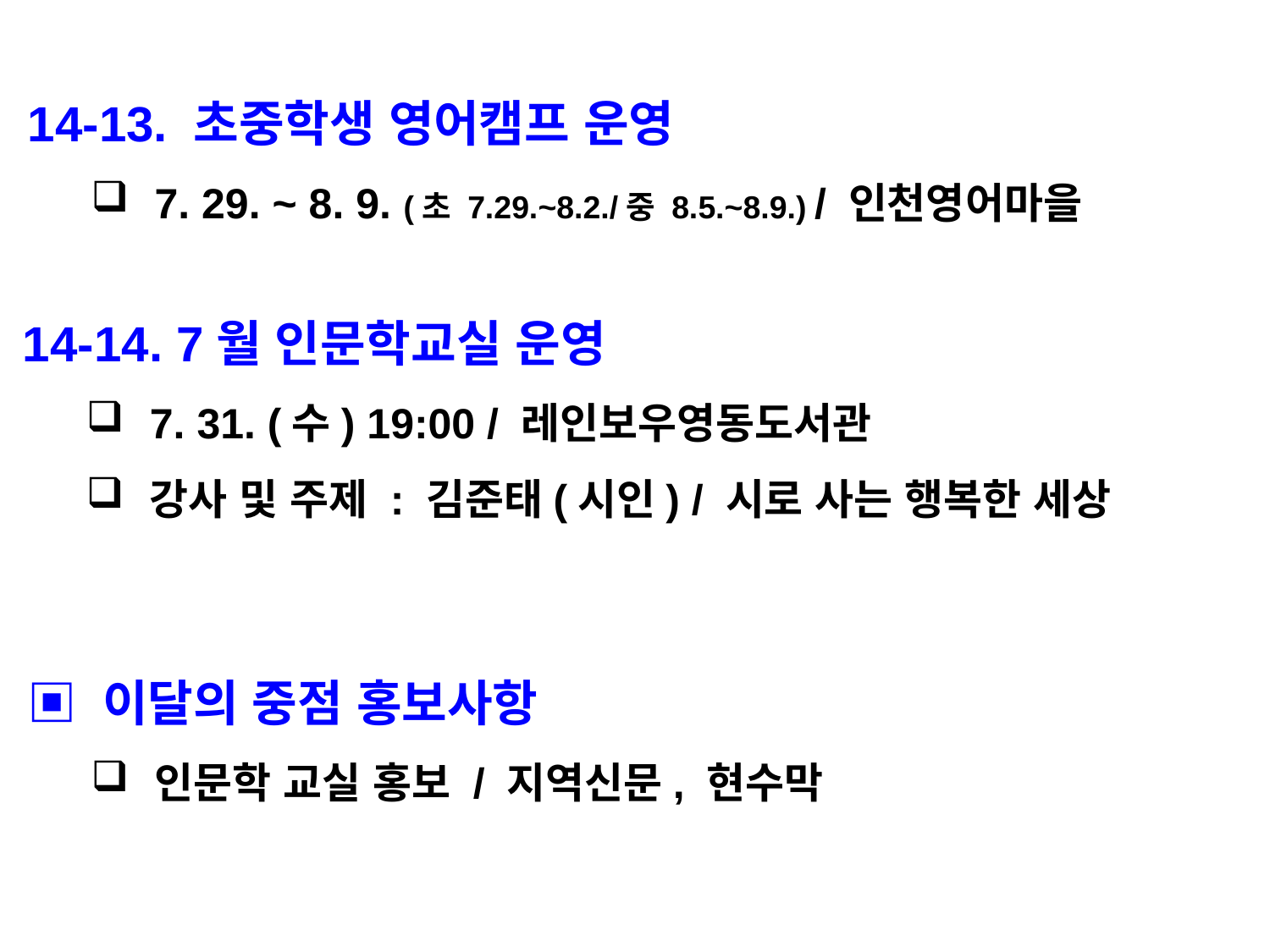

14-13. 초중학생 영어캠프 운영
7. 29. ~ 8. 9. (초 7.29.~8.2./중 8.5.~8.9.) / 인천영어마을

14-14. 7월 인문학교실 운영
7. 31. (수) 19:00 / 레인보우영동도서관
강사 및 주제 : 김준태(시인) / 시로 사는 행복한 세상

▣ 이달의 중점 홍보사항
인문학 교실 홍보 / 지역신문, 현수막